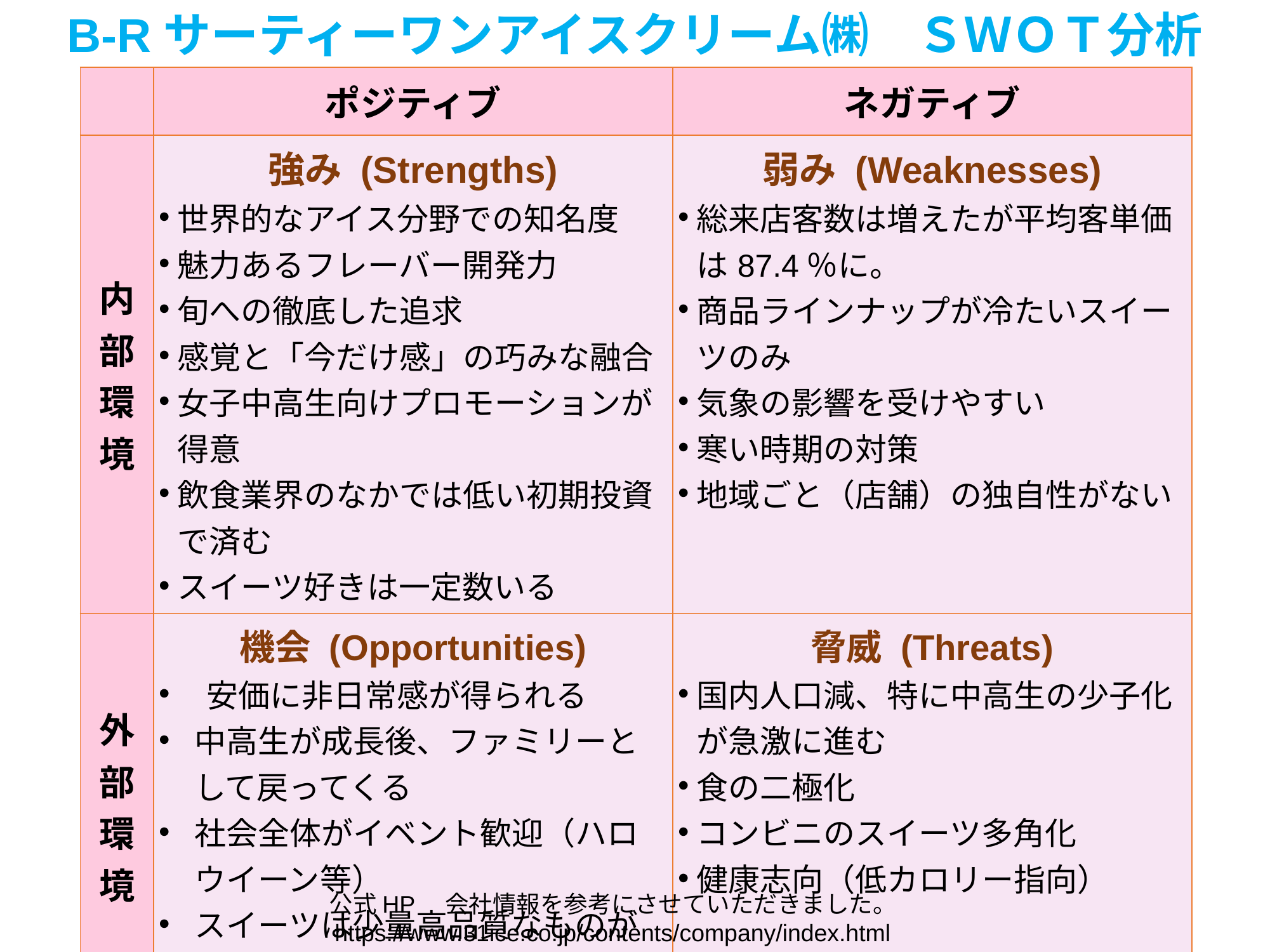

B-Rサーティーワンアイスクリーム㈱　ＳＷＯＴ分析
|  | ポジティブ | ネガティブ |
| --- | --- | --- |
| 内部環境 | 強み (Strengths) 世界的なアイス分野での知名度 魅力あるフレーバー開発力 旬への徹底した追求 感覚と「今だけ感」の巧みな融合 女子中高生向けプロモーションが得意 飲食業界のなかでは低い初期投資で済む スイーツ好きは一定数いる | 弱み (Weaknesses) 総来店客数は増えたが平均客単価は87.4％に。 商品ラインナップが冷たいスイーツのみ 気象の影響を受けやすい 寒い時期の対策 地域ごと（店舗）の独自性がない |
| 外部環境 | 機会 (Opportunities) 安価に非日常感が得られる 中高生が成長後、ファミリーとして戻ってくる 社会全体がイベント歓迎（ハロウイーン等） スイーツは少量高品質なものが好まれるようになっていく | 脅威 (Threats) 国内人口減、特に中高生の少子化が急激に進む 食の二極化 コンビニのスイーツ多角化 健康志向（低カロリー指向） |
公式HP　会社情報を参考にさせていただきました。
https://www.31ice.co.jp/contents/company/index.html